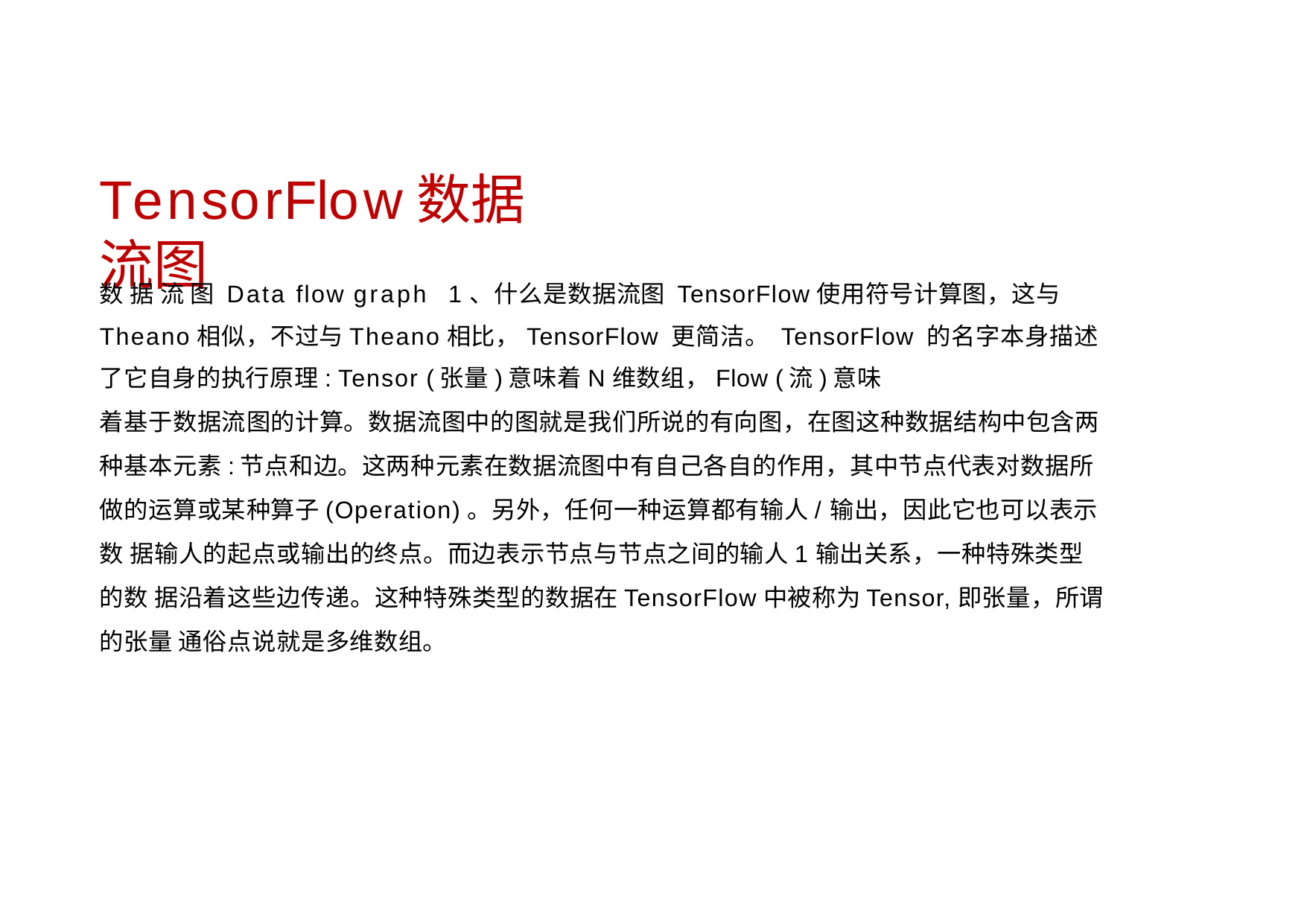

# TensorFlow数据流图
数 据 流 图 Data flow graph  1、什么是数据流图 TensorFlow使用符号计算图，这与Theano相似，不过与Theano相比，TensorFlow 更简洁。 TensorFlow 的名字本身描述了它自身的执行原理: Tensor (张量)意味着N维数组，Flow (流)意味
着基于数据流图的计算。数据流图中的图就是我们所说的有向图，在图这种数据结构中包含两 种基本元素:节点和边。这两种元素在数据流图中有自己各自的作用，其中节点代表对数据所 做的运算或某种算子(Operation)。另外，任何一种运算都有输人/输出，因此它也可以表示数 据输人的起点或输出的终点。而边表示节点与节点之间的输人1输出关系，一种特殊类型的数 据沿着这些边传递。这种特殊类型的数据在TensorFlow中被称为Tensor,即张量，所谓的张量 通俗点说就是多维数组。